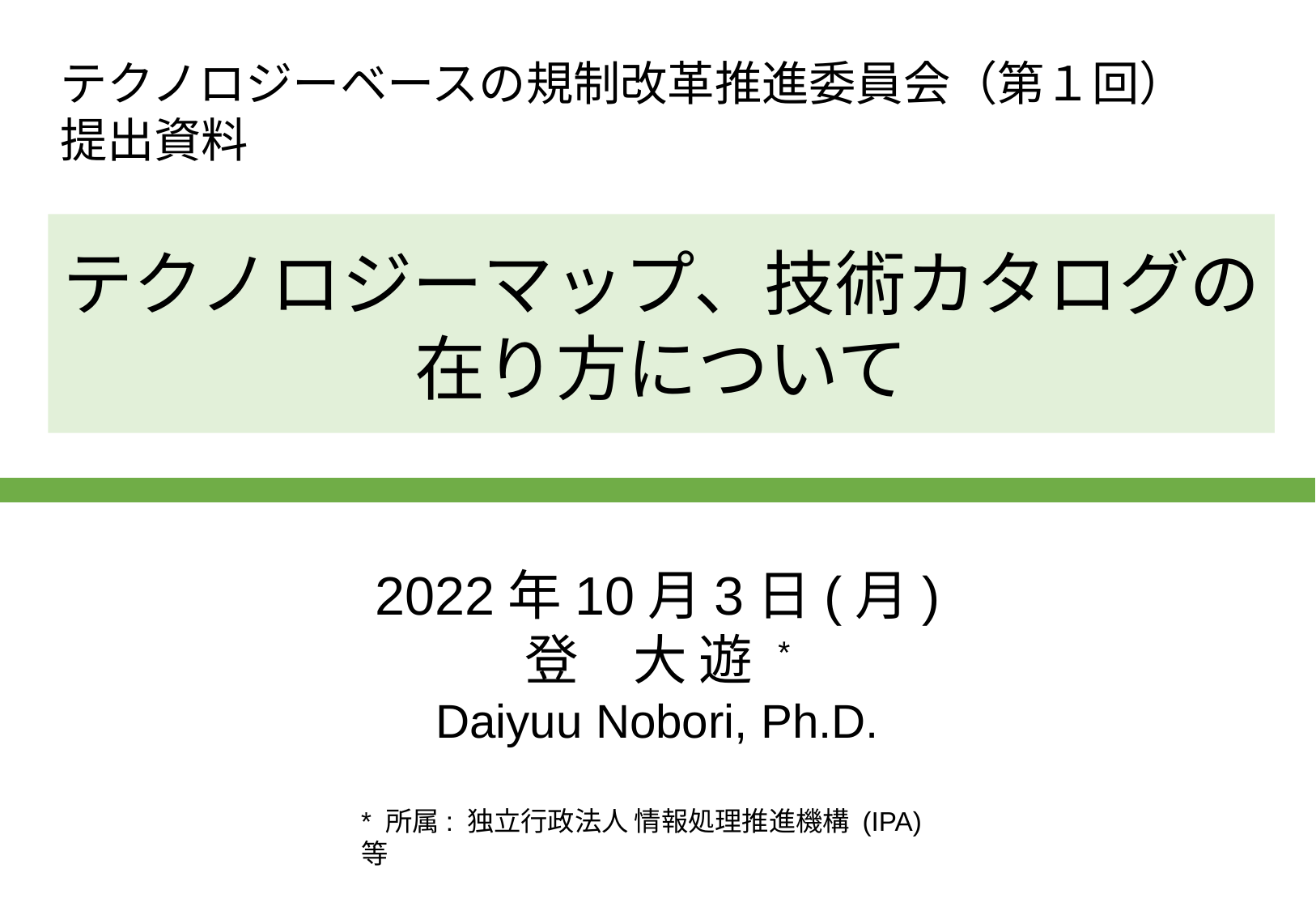

テクノロジーベースの規制改革推進委員会（第１回）提出資料
テクノロジーマップ、技術カタログの在り方について

2022年10月3日(月)
登　大 遊 *
Daiyuu Nobori, Ph.D.
* 所属: 独立行政法人 情報処理推進機構 (IPA) 等